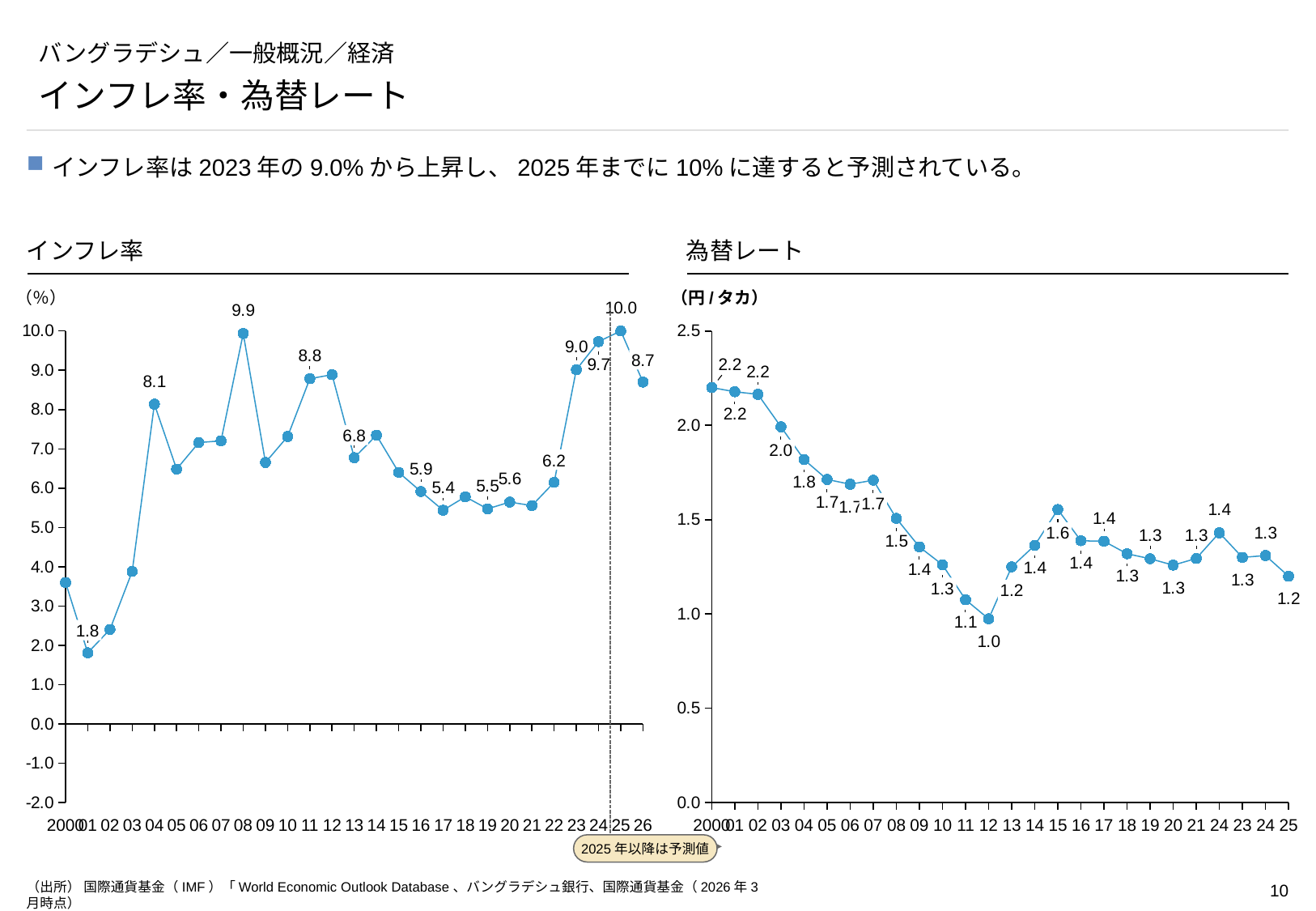

# バングラデシュ／一般概況／経済
インフレ率・為替レート
インフレ率は2023年の9.0%から上昇し、2025年までに10%に達すると予測されている。
インフレ率
為替レート

### Chart

| Category |  |
|---|---|
（％）
（円/タカ）

### Chart

| Category |  |
|---|---|
2025年以降は予測値
8.7
6.8
2.0
6.2
1.7
1.6
1.3
1.2
1.8
2000
01
02
03
04
05
06
07
08
09
10
11
12
13
14
15
16
17
18
19
20
21
22
23
24
25
26
2000
01
02
03
04
05
06
07
08
09
10
11
12
13
14
15
16
17
18
19
20
21
24
23
24
25
（出所） 国際通貨基金（IMF）「World Economic Outlook Database、バングラデシュ銀行、国際通貨基金（2026年3月時点）